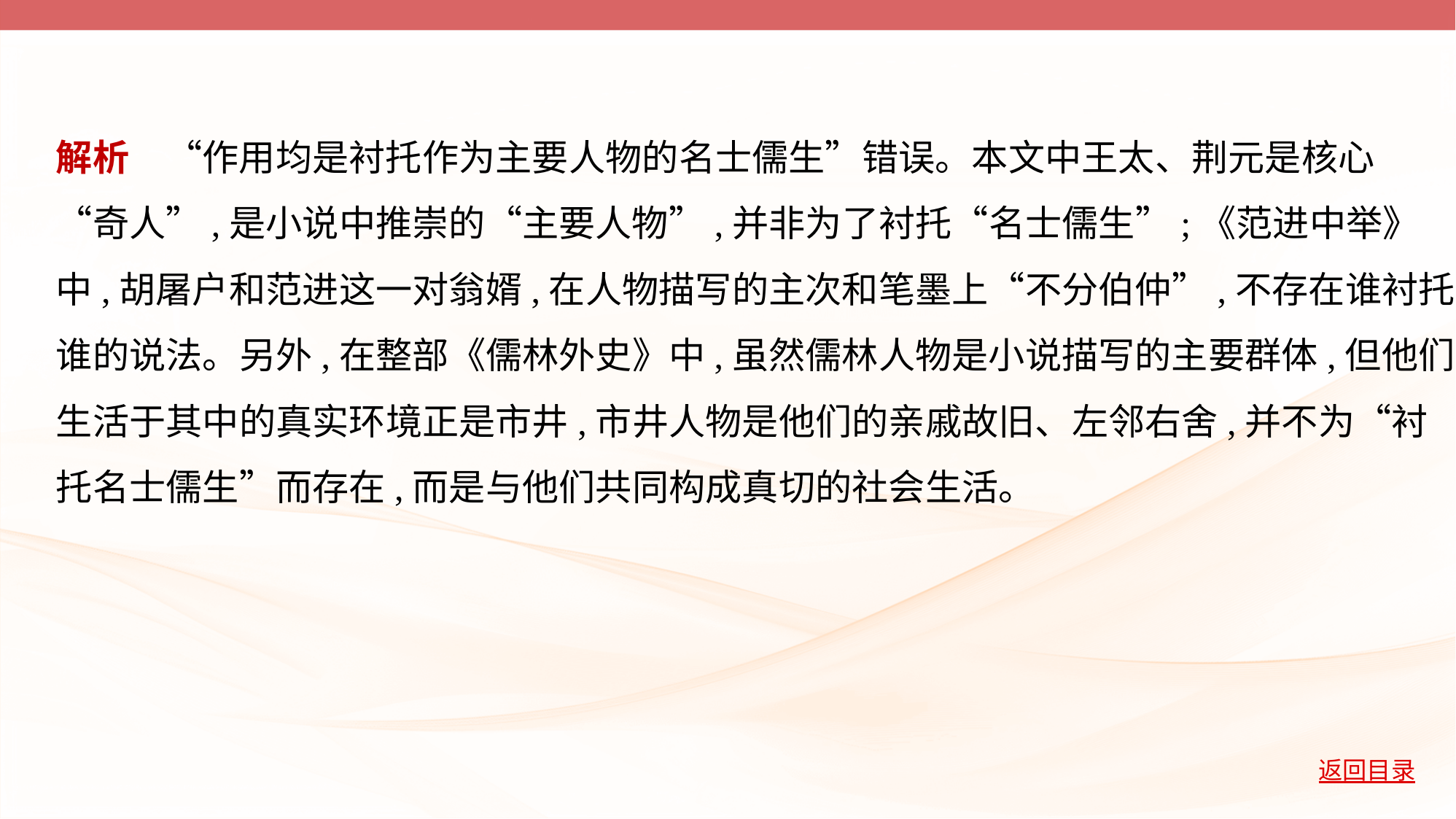

解析　“作用均是衬托作为主要人物的名士儒生”错误。本文中王太、荆元是核心
“奇人”,是小说中推崇的“主要人物”,并非为了衬托“名士儒生”;《范进中举》
中,胡屠户和范进这一对翁婿,在人物描写的主次和笔墨上“不分伯仲”,不存在谁衬托
谁的说法。另外,在整部《儒林外史》中,虽然儒林人物是小说描写的主要群体,但他们
生活于其中的真实环境正是市井,市井人物是他们的亲戚故旧、左邻右舍,并不为“衬
托名士儒生”而存在,而是与他们共同构成真切的社会生活。